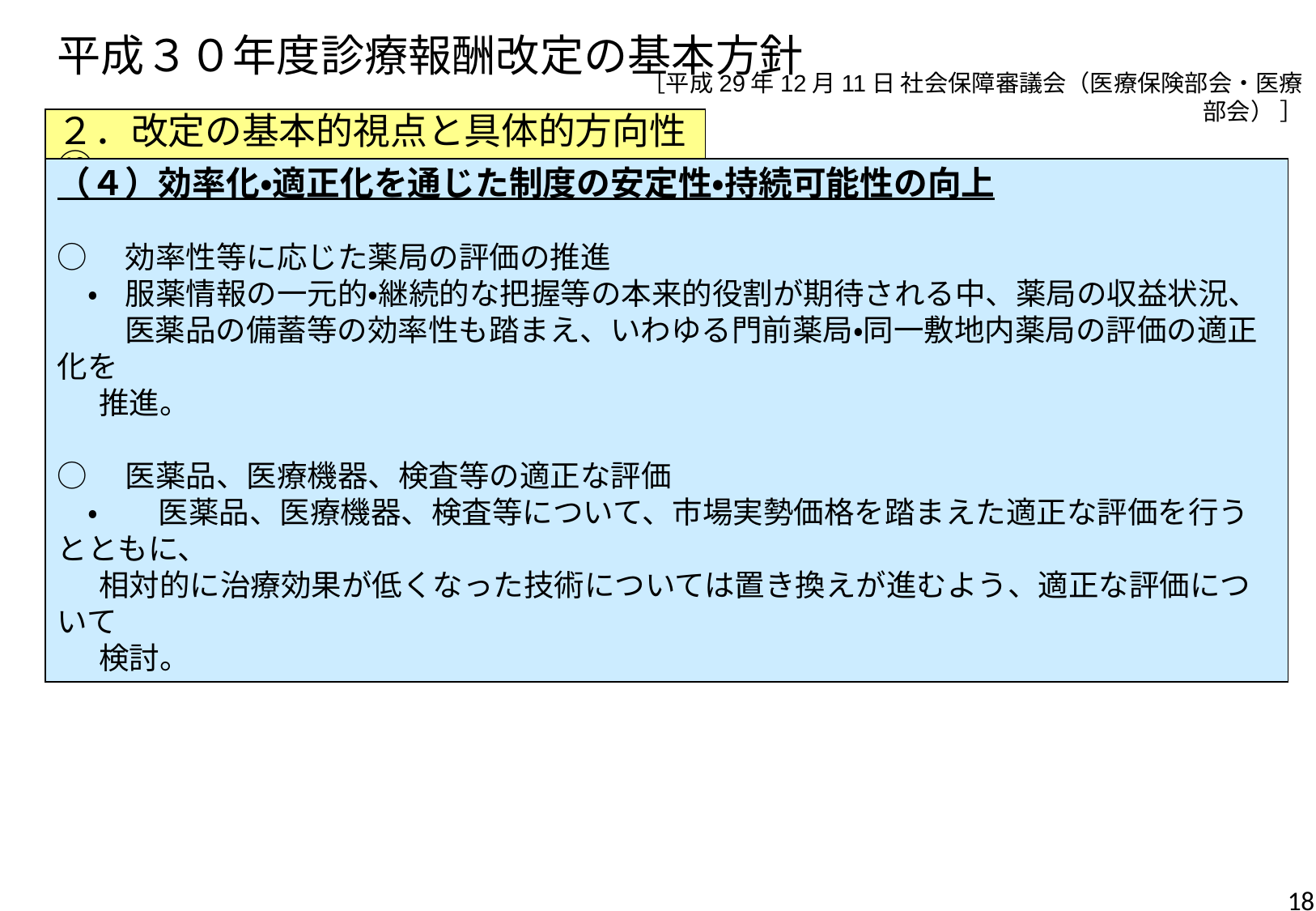

# 平成３０年度診療報酬改定の基本方針
［平成29年12月11日 社会保障審議会（医療保険部会・医療部会） ］
２．改定の基本的視点と具体的方向性⑩
（４）効率化・適正化を通じた制度の安定性・持続可能性の向上

○　効率性等に応じた薬局の評価の推進
　・    服薬情報の一元的・継続的な把握等の本来的役割が期待される中、薬局の収益状況、
　　 医薬品の備蓄等の効率性も踏まえ、いわゆる門前薬局・同一敷地内薬局の評価の適正化を
     推進。

○　医薬品、医療機器、検査等の適正な評価
　・　　医薬品、医療機器、検査等について、市場実勢価格を踏まえた適正な評価を行うとともに、
     相対的に治療効果が低くなった技術については置き換えが進むよう、適正な評価について
     検討。
18